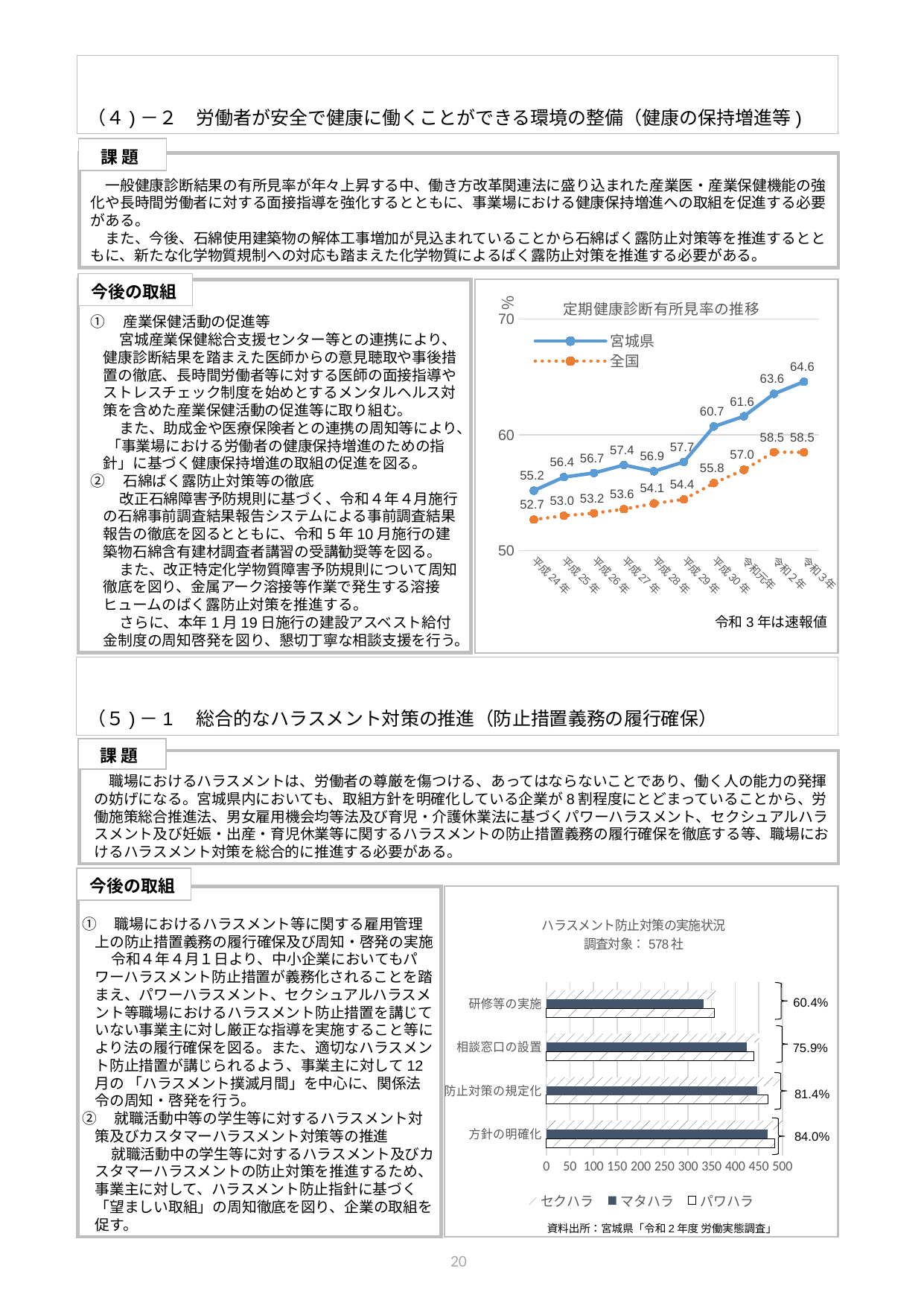

（４)－２　労働者が安全で健康に働くことができる環境の整備（健康の保持増進等)

課 題

　一般健康診断結果の有所見率が年々上昇する中、働き方改革関連法に盛り込まれた産業医・産業保健機能の強化や長時間労働者に対する面接指導を強化するとともに、事業場における健康保持増進への取組を促進する必要がある。
　また、今後、石綿使用建築物の解体工事増加が見込まれていることから石綿ばく露防止対策等を推進するとともに、新たな化学物質規制への対応も踏まえた化学物質によるばく露防止対策を推進する必要がある。
あ
今後の取組

### Chart: 定期健康診断有所見率の推移

| Category | 宮城県 | 全国 |
|---|---|---|
| 平成24年 | 55.19 | 52.69 |
| 平成25年 | 56.36 | 53.02 |
| 平成26年 | 56.71 | 53.24 |
| 平成27年 | 57.4 | 53.59 |
| 平成28年 | 56.86 | 54.08 |
| 平成29年 | 57.67 | 54.43 |
| 平成30年 | 60.73 | 55.84 |
| 令和元年 | 61.61 | 56.99 |
| 令和２年 | 63.55 | 58.51 |
| 令和３年 | 64.6 | 58.5 |
①　産業保健活動の促進等
　　宮城産業保健総合支援センター等との連携により、健康診断結果を踏まえた医師からの意見聴取や事後措置の徹底、長時間労働者等に対する医師の面接指導やストレスチェック制度を始めとするメンタルヘルス対策を含めた産業保健活動の促進等に取り組む。
　　また、助成金や医療保険者との連携の周知等により、 「事業場における労働者の健康保持増進のための指針」に基づく健康保持増進の取組の促進を図る。
②　石綿ばく露防止対策等の徹底
　　改正石綿障害予防規則に基づく、令和４年４月施行の石綿事前調査結果報告システムによる事前調査結果報告の徹底を図るとともに、令和5年10月施行の建築物石綿含有建材調査者講習の受講勧奨等を図る。
　　また、改正特定化学物質障害予防規則について周知徹底を図り、金属アーク溶接等作業で発生する溶接ヒュームのばく露防止対策を推進する。
　　さらに、本年1月19日施行の建設アスベスト給付金制度の周知啓発を図り、懇切丁寧な相談支援を行う。

令和3年は速報値

（５)－1　総合的なハラスメント対策の推進（防止措置義務の履行確保）

課 題
資料出所：宮城県「令和2年度 労働実態調査」

　職場におけるハラスメントは、労働者の尊厳を傷つける、あってはならないことであり、働く人の能力の発揮の妨げになる。宮城県内においても、取組方針を明確化している企業が8割程度にとどまっていることから、労働施策総合推進法、男女雇用機会均等法及び育児・介護休業法に基づくパワーハラスメント、セクシュアルハラスメント及び妊娠・出産・育児休業等に関するハラスメントの防止措置義務の履行確保を徹底する等、職場におけるハラスメント対策を総合的に推進する必要がある。
あ
今後の取組

### Chart: ハラスメント防止対策の実施状況
調査対象：578社

| Category | パワハラ | マタハラ | セクハラ |
|---|---|---|---|
| 方針の明確化 | 484.0 | 469.0 | 502.0 |
| 防止対策の規定化 | 469.0 | 447.0 | 495.0 |
| 相談窓口の設置 | 440.0 | 425.0 | 451.0 |
| 研修等の実施 | 356.0 | 333.0 | 359.0 |

①　職場におけるハラスメント等に関する雇用管理上の防止措置義務の履行確保及び周知・啓発の実施
　　令和４年４月１日より、中小企業においてもパワーハラスメント防止措置が義務化されることを踏まえ、パワーハラスメント、セクシュアルハラスメント等職場におけるハラスメント防止措置を講じていない事業主に対し厳正な指導を実施すること等により法の履行確保を図る。また、適切なハラスメント防止措置が講じられるよう、事業主に対して12月の 「ハラスメント撲滅月間」を中心に、関係法令の周知・啓発を行う。
②　就職活動中等の学生等に対するハラスメント対策及びカスタマーハラスメント対策等の推進
　　就職活動中の学生等に対するハラスメント及びカスタマーハラスメントの防止対策を推進するため、事業主に対して、ハラスメント防止指針に基づく「望ましい取組」の周知徹底を図り、企業の取組を促す。

60.4%

75.9%

81.4%

84.0%
20